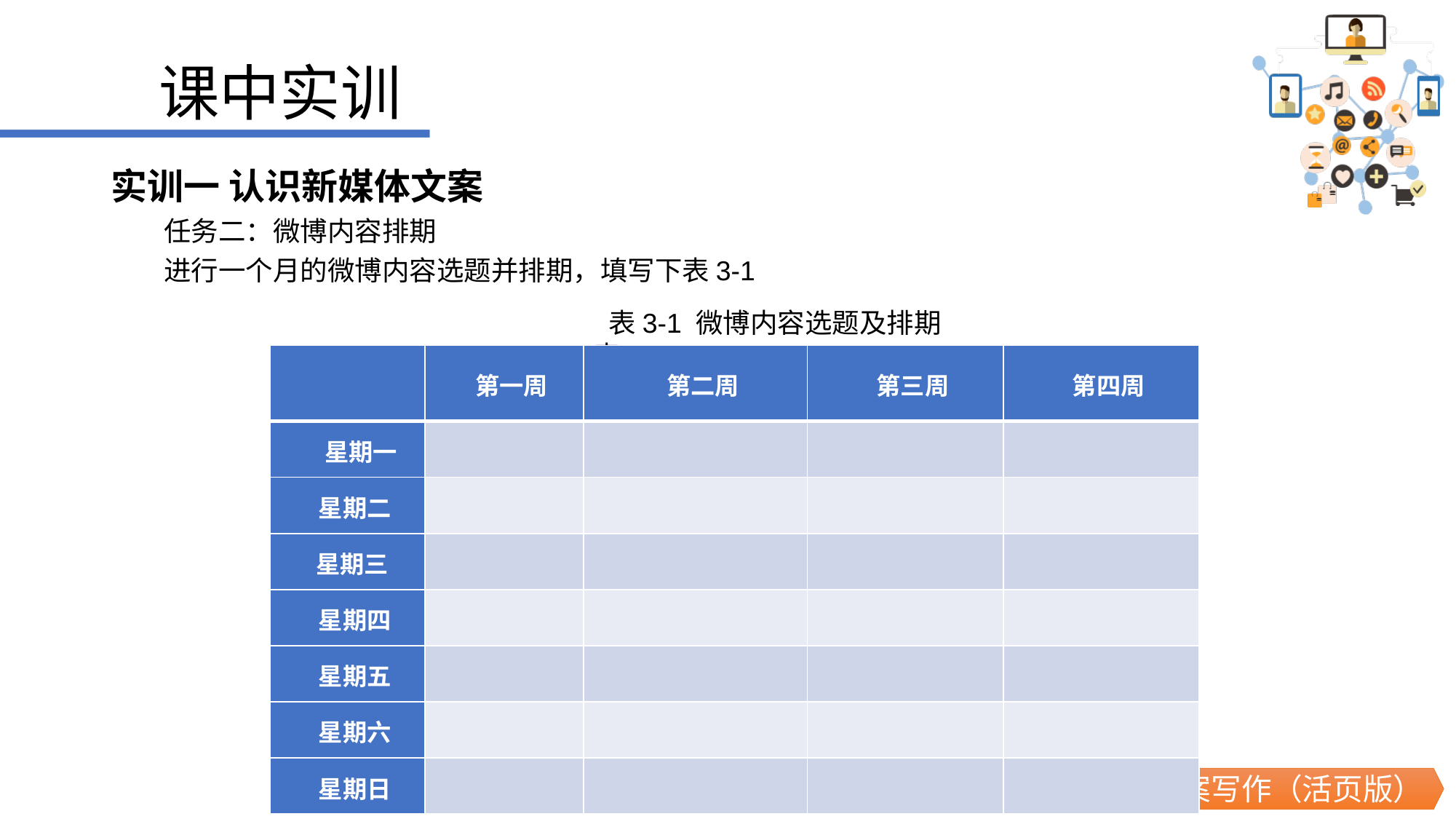

课中实训

实训一 认识新媒体文案
     任务二：微博内容排期
     进行一个月的微博内容选题并排期，填写下表3-1
表3-1 微博内容选题及排期表
|  | 第一周 | 第二周 | 第三周 | 第四周 |
| --- | --- | --- | --- | --- |
| 星期一 |  |  |  |  |
| 星期二 |  |  |  |  |
| 星期三 |  |  |  |  |
| 星期四 |  |  |  |  |
| 星期五 |  |  |  |  |
| 星期六 |  |  |  |  |
| 星期日 |  |  |  |  |